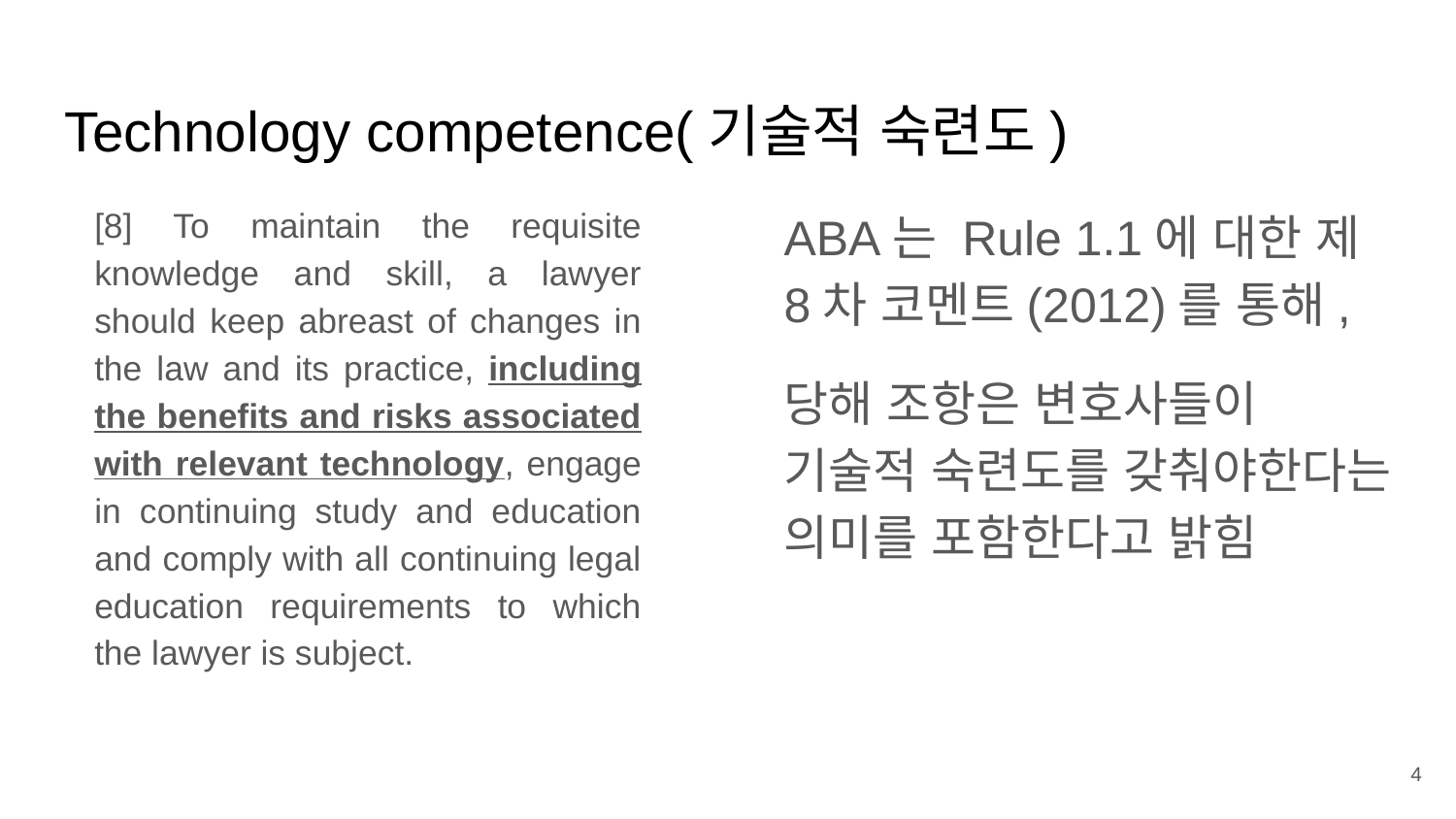

# Technology competence(기술적 숙련도)

[8] To maintain the requisite knowledge and skill, a lawyer should keep abreast of changes in the law and its practice, including the benefits and risks associated with relevant technology, engage in continuing study and education and comply with all continuing legal education requirements to which the lawyer is subject.

ABA는 Rule 1.1에 대한 제8차 코멘트(2012)를 통해,
당해 조항은 변호사들이 기술적 숙련도를 갖춰야한다는 의미를 포함한다고 밝힘
4